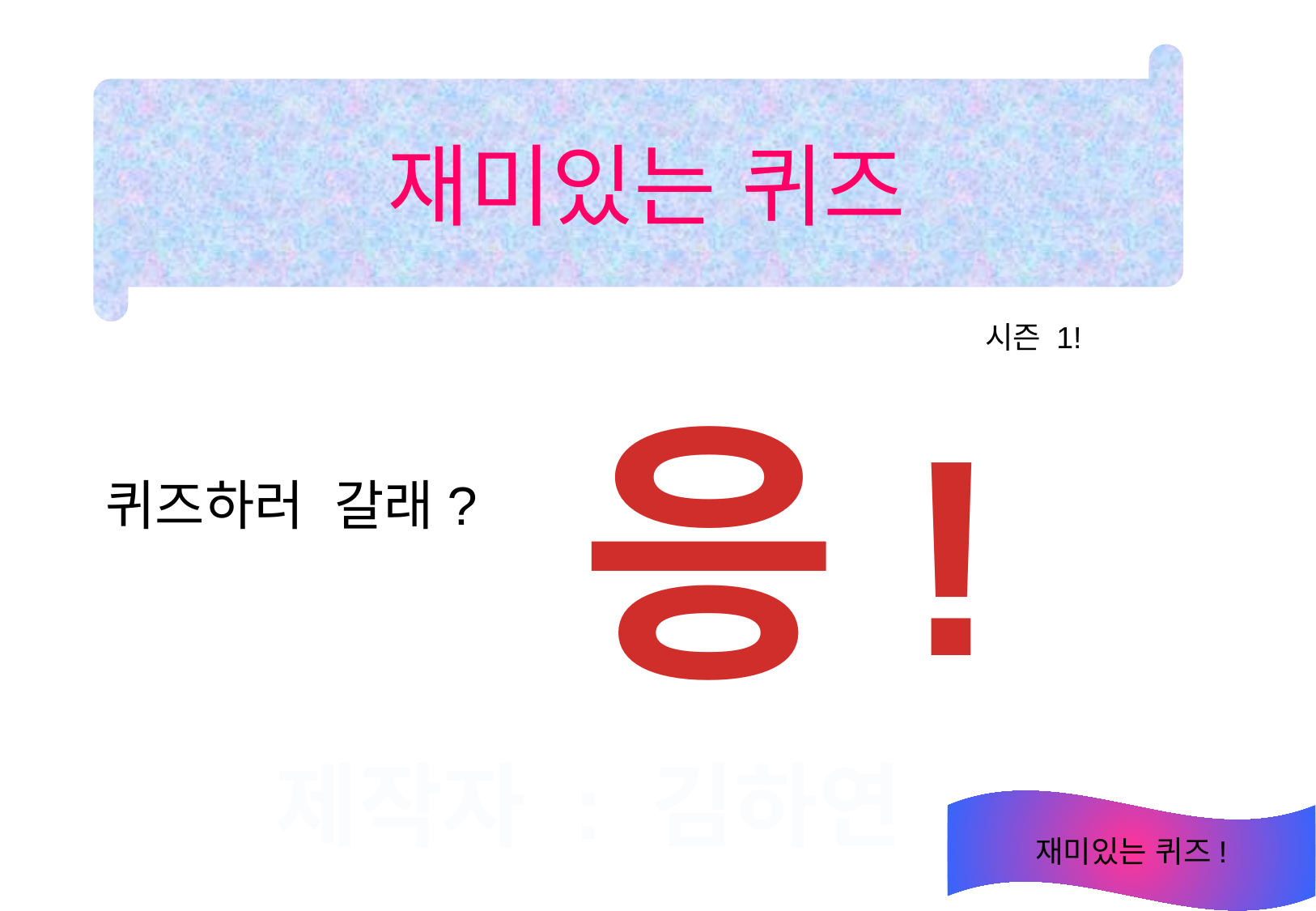

재미있는 퀴즈
시즌 1!
응!
퀴즈하러  갈래?
제작자 : 김하연